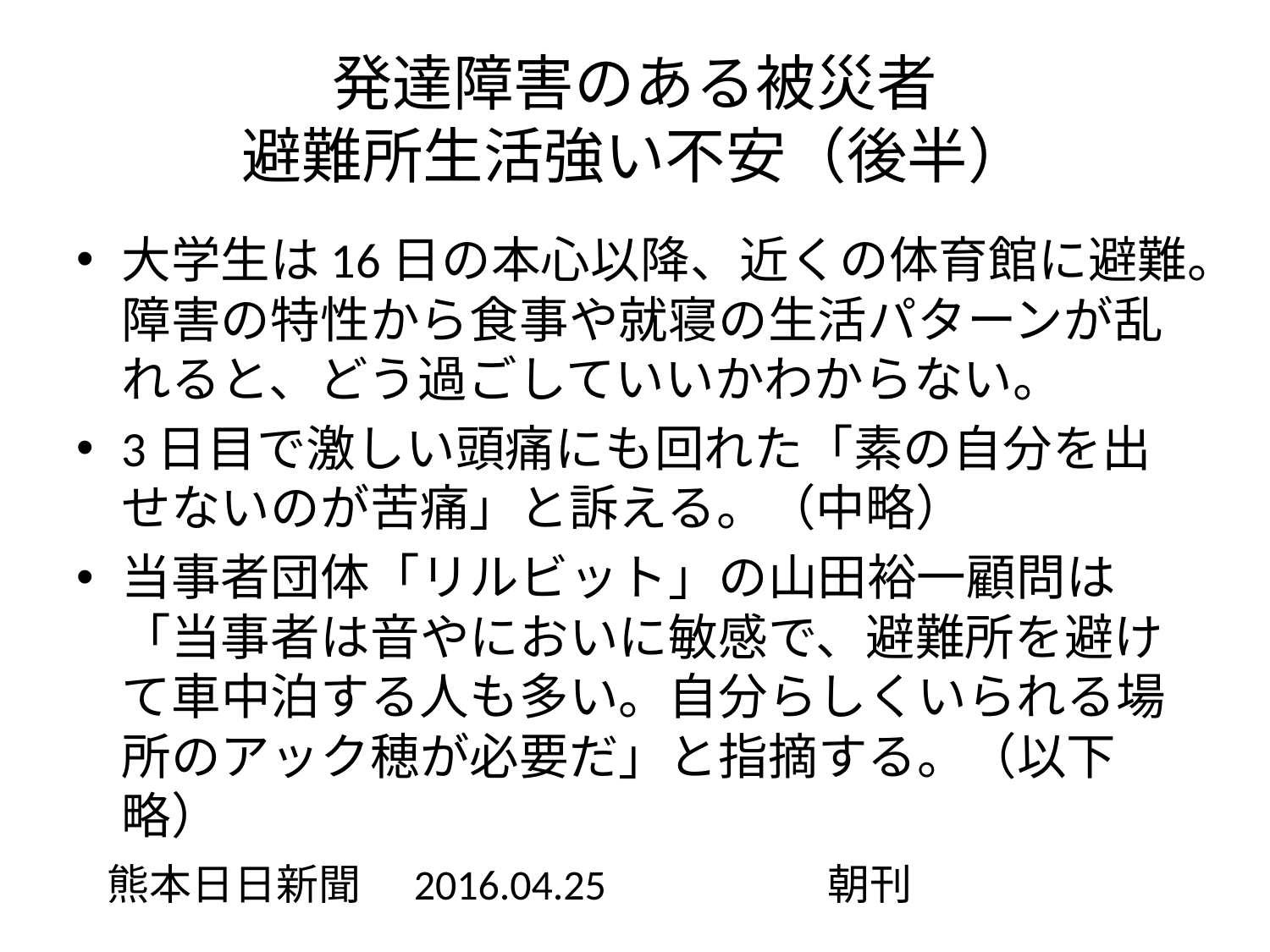

# 発達障害のある被災者 避難所生活強い不安（後半）
大学生は16日の本心以降、近くの体育館に避難。障害の特性から食事や就寝の生活パターンが乱れると、どう過ごしていいかわからない。
3日目で激しい頭痛にも回れた「素の自分を出せないのが苦痛」と訴える。（中略）
当事者団体「リルビット」の山田裕一顧問は「当事者は音やにおいに敏感で、避難所を避けて車中泊する人も多い。自分らしくいられる場所のアック穂が必要だ」と指摘する。（以下略）

熊本日日新聞　2016.04.25　　　　　朝刊